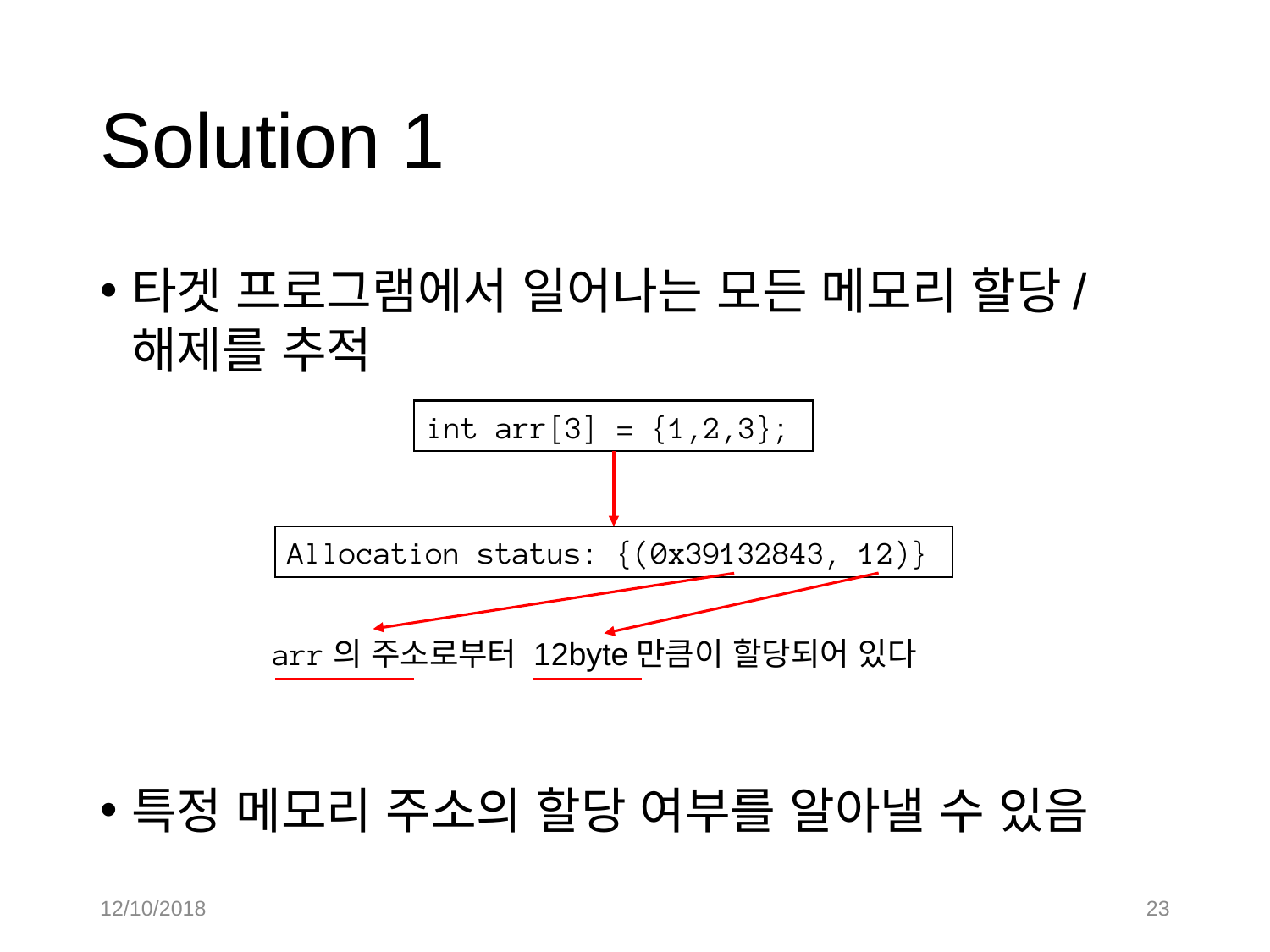

# Solution 1
타겟 프로그램에서 일어나는 모든 메모리 할당/해제를 추적

특정 메모리 주소의 할당 여부를 알아낼 수 있음
int arr[3] = {1,2,3};
Allocation status: {(0x39132843, 12)}
arr의 주소로부터 12byte만큼이 할당되어 있다
12/10/2018
23